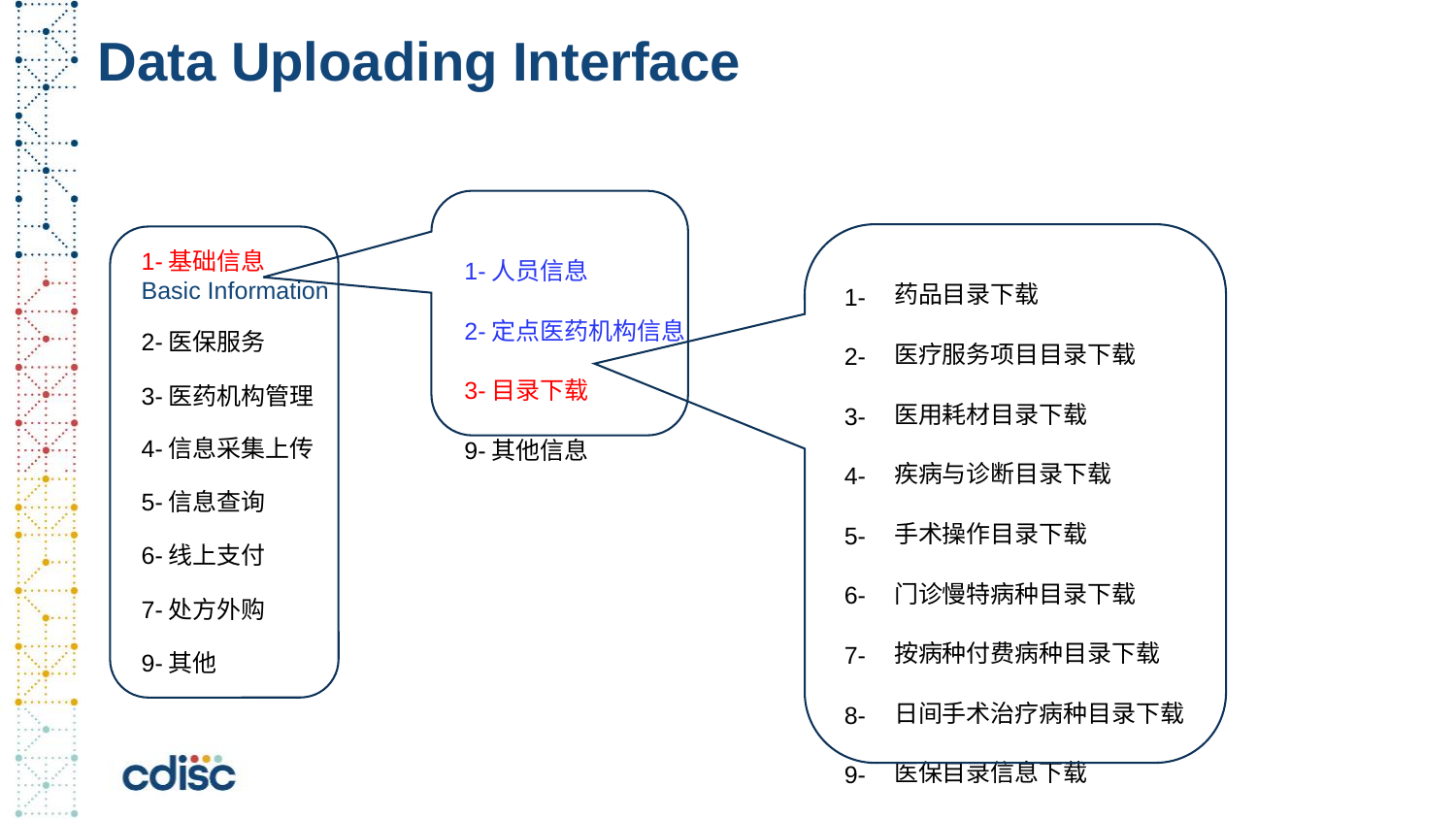

# Data Uploading Interface

| 1-人员信息 |
| --- |
| 2-定点医药机构信息 |
| 3-目录下载 |
| 9-其他信息 |
| 1-基础信息 Basic Information |
| --- |
| 2-医保服务 |
| 3-医药机构管理 |
| 4-信息采集上传 |
| 5-信息查询 |
| 6-线上支付 |
| 7-处方外购 |
| 9-其他 |
| 1- | 药品目录下载 |
| --- | --- |
| 2- | 医疗服务项目目录下载 |
| 3- | 医用耗材目录下载 |
| 4- | 疾病与诊断目录下载 |
| 5- | 手术操作目录下载 |
| 6- | 门诊慢特病种目录下载 |
| 7- | 按病种付费病种目录下载 |
| 8- | 日间手术治疗病种目录下载 |
| 9- | 医保目录信息下载 |
| 10- | 肿瘤形态学目录下载 |